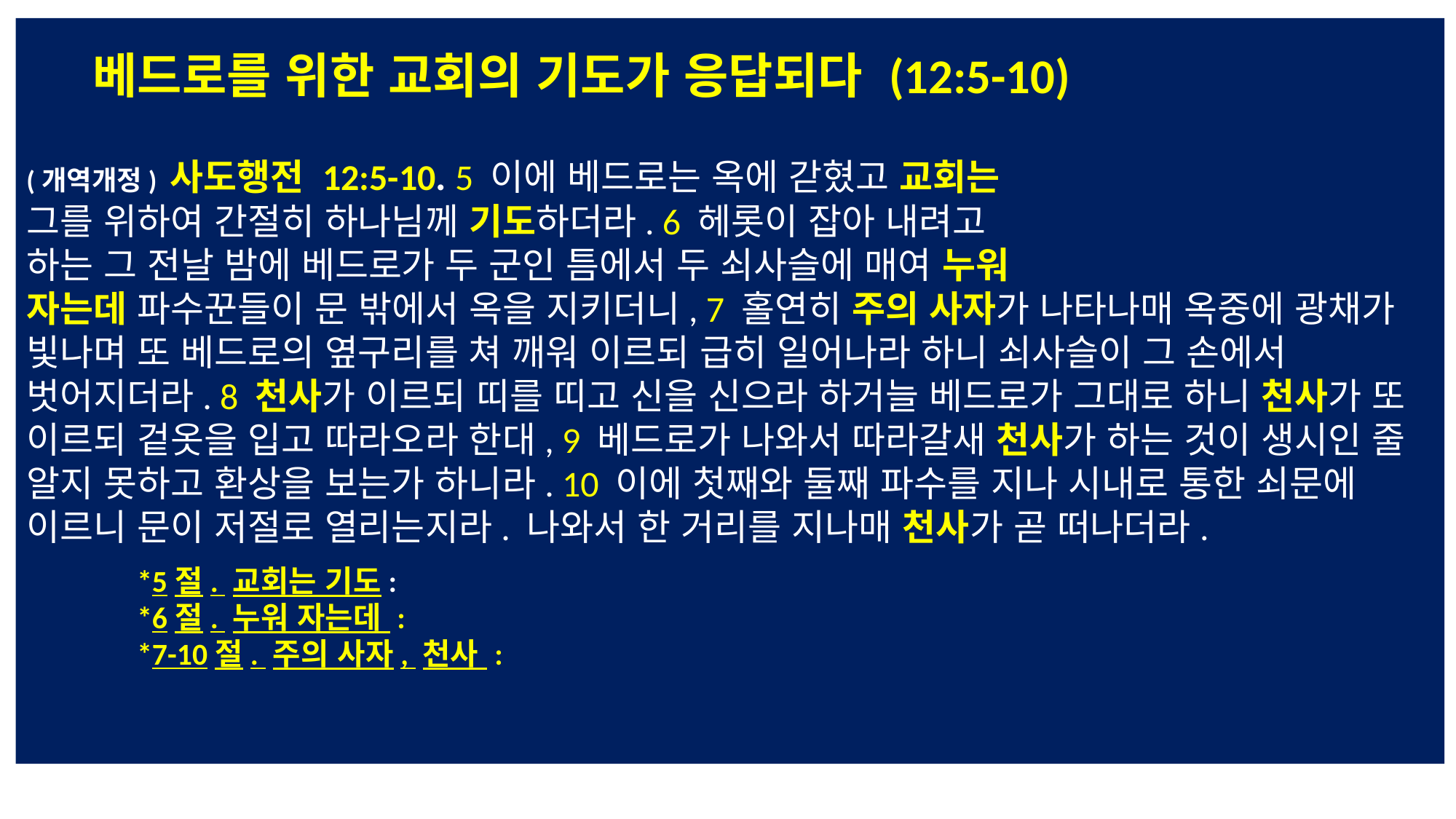

베드로를 위한 교회의 기도가 응답되다 (12:5-10)

(개역개정) 사도행전 12:5-10. 5 이에 베드로는 옥에 갇혔고 교회는
그를 위하여 간절히 하나님께 기도하더라. 6 헤롯이 잡아 내려고
하는 그 전날 밤에 베드로가 두 군인 틈에서 두 쇠사슬에 매여 누워
자는데 파수꾼들이 문 밖에서 옥을 지키더니, 7 홀연히 주의 사자가 나타나매 옥중에 광채가 빛나며 또 베드로의 옆구리를 쳐 깨워 이르되 급히 일어나라 하니 쇠사슬이 그 손에서 벗어지더라. 8 천사가 이르되 띠를 띠고 신을 신으라 하거늘 베드로가 그대로 하니 천사가 또 이르되 겉옷을 입고 따라오라 한대, 9 베드로가 나와서 따라갈새 천사가 하는 것이 생시인 줄 알지 못하고 환상을 보는가 하니라. 10 이에 첫째와 둘째 파수를 지나 시내로 통한 쇠문에 이르니 문이 저절로 열리는지라. 나와서 한 거리를 지나매 천사가 곧 떠나더라.

                *5절. 교회는 기도:
                *6절. 누워 자는데 :
                *7-10절. 주의 사자, 천사 :